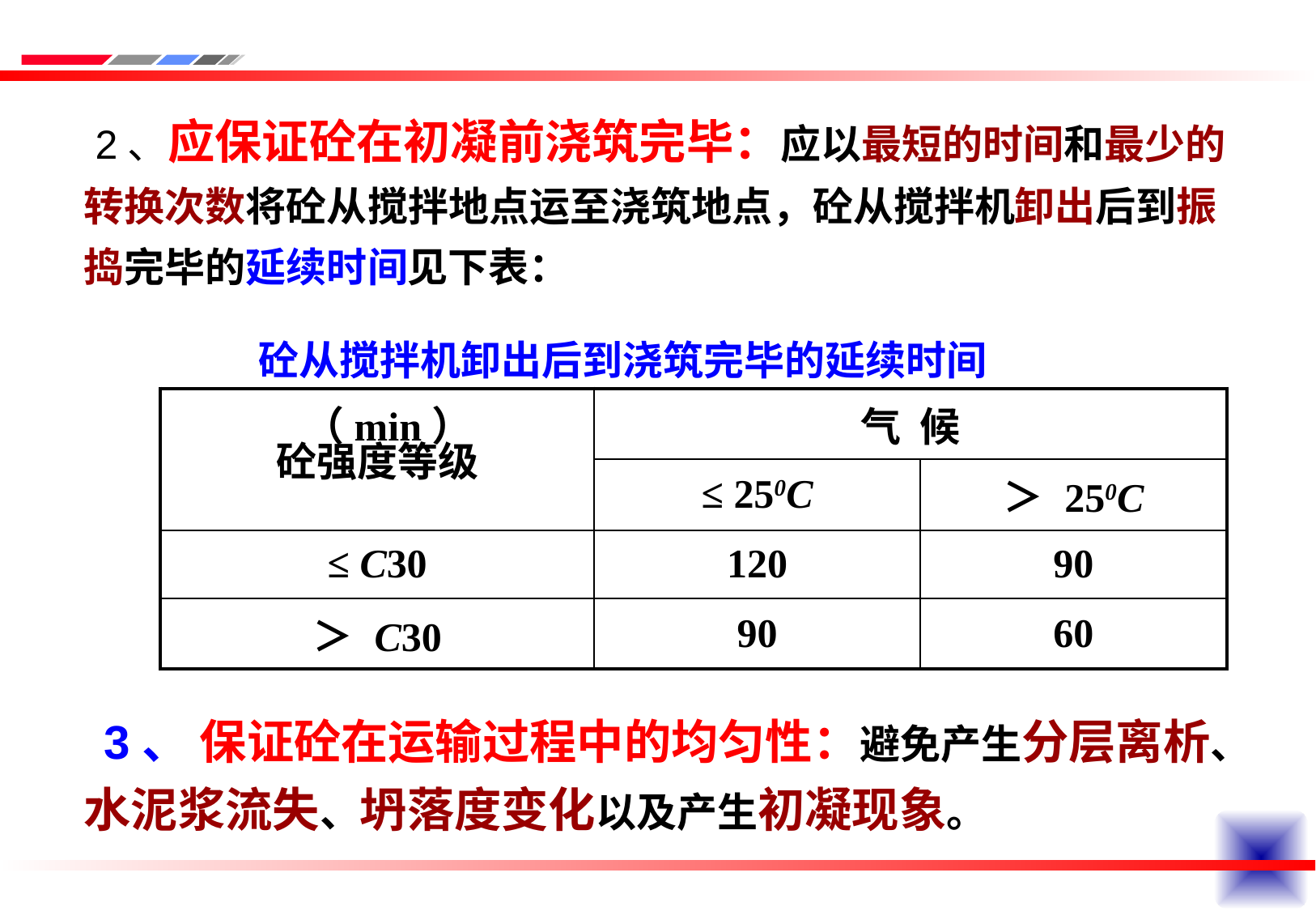

2、应保证砼在初凝前浇筑完毕：应以最短的时间和最少的转换次数将砼从搅拌地点运至浇筑地点，砼从搅拌机卸出后到振捣完毕的延续时间见下表：
砼从搅拌机卸出后到浇筑完毕的延续时间（min）
| 砼强度等级 | 气 候 |  |
| --- | --- | --- |
|  | ≤ 250C | ＞ 250C |
| ≤ C30 | 120 | 90 |
| ＞ C30 | 90 | 60 |
     3、 保证砼在运输过程中的均匀性：避免产生分层离析、水泥浆流失、坍落度变化以及产生初凝现象。